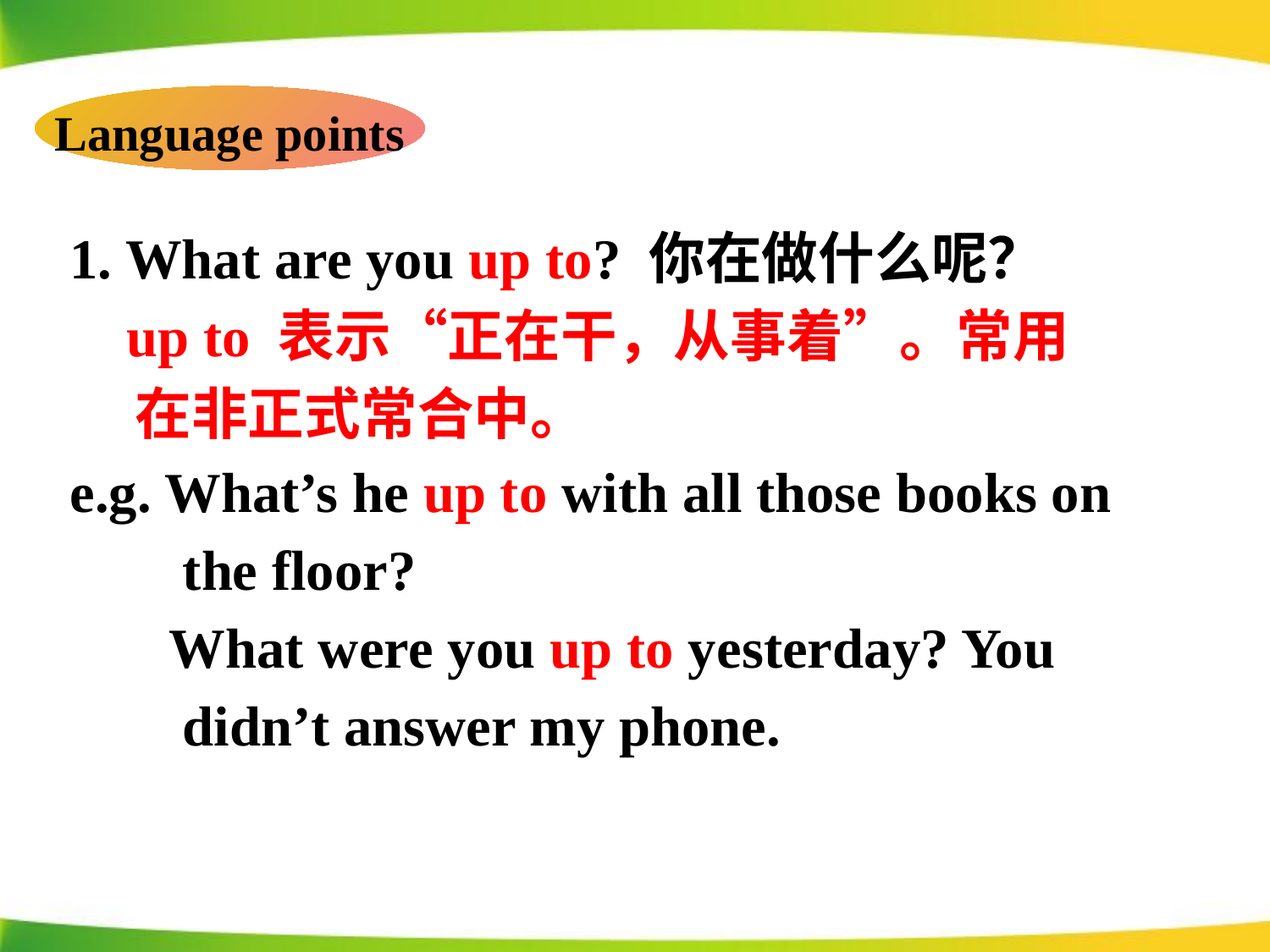

Language points
1. What are you up to? 你在做什么呢？
    up to 表示“正在干，从事着”。常用
    在非正式常合中。
e.g. What’s he up to with all those books on the floor?
       What were you up to yesterday? You didn’t answer my phone.